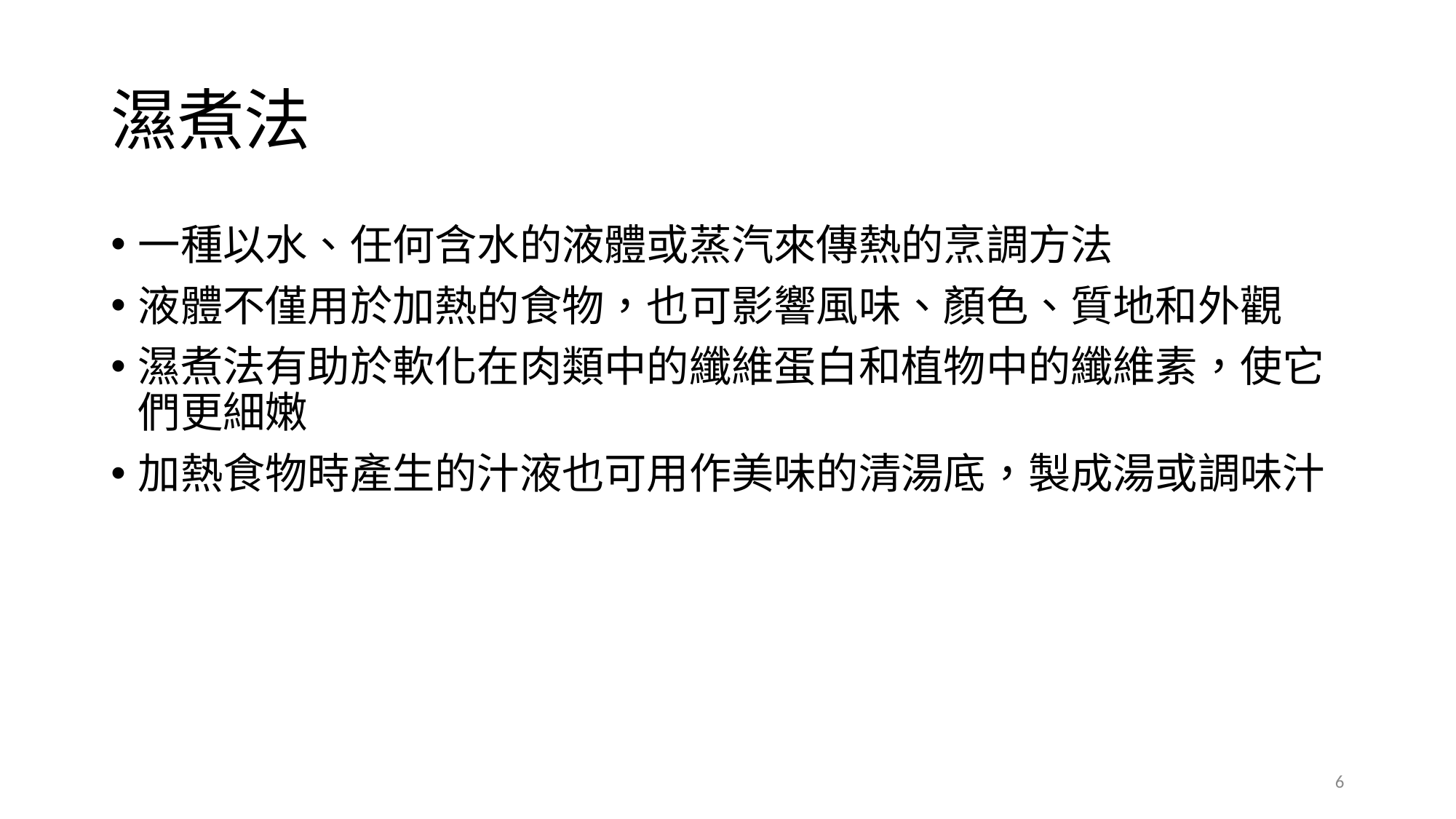

# 濕煮法
一種以水、任何含水的液體或蒸汽來傳熱的烹調方法
液體不僅用於加熱的食物，也可影響風味、顏色、質地和外觀
濕煮法有助於軟化在肉類中的纖維蛋白和植物中的纖維素，使它們更細嫩
加熱食物時產生的汁液也可用作美味的清湯底，製成湯或調味汁
6